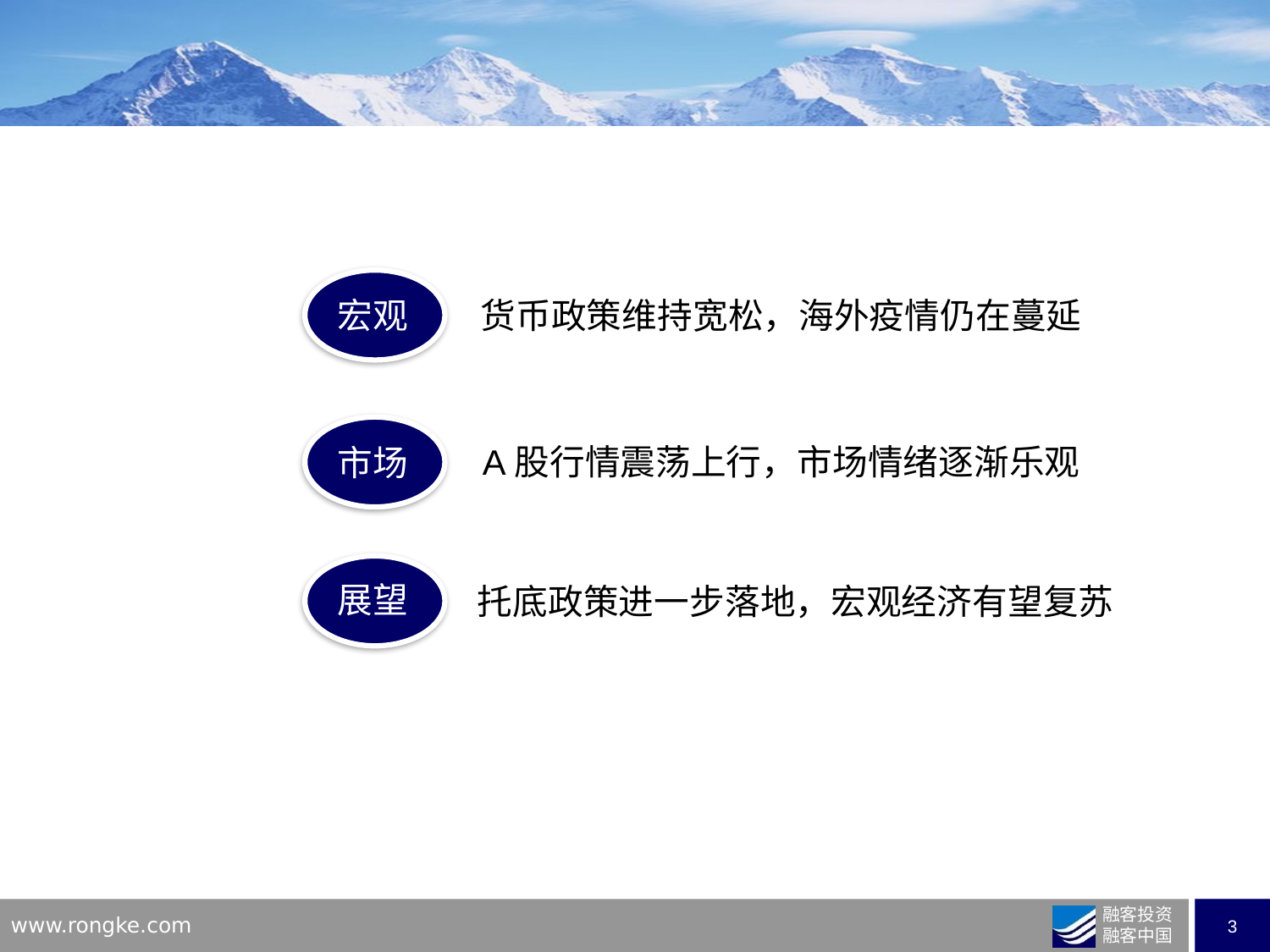

宏观
货币政策维持宽松，海外疫情仍在蔓延

A股行情震荡上行，市场情绪逐渐乐观
市场

展望
托底政策进一步落地，宏观经济有望复苏
业务